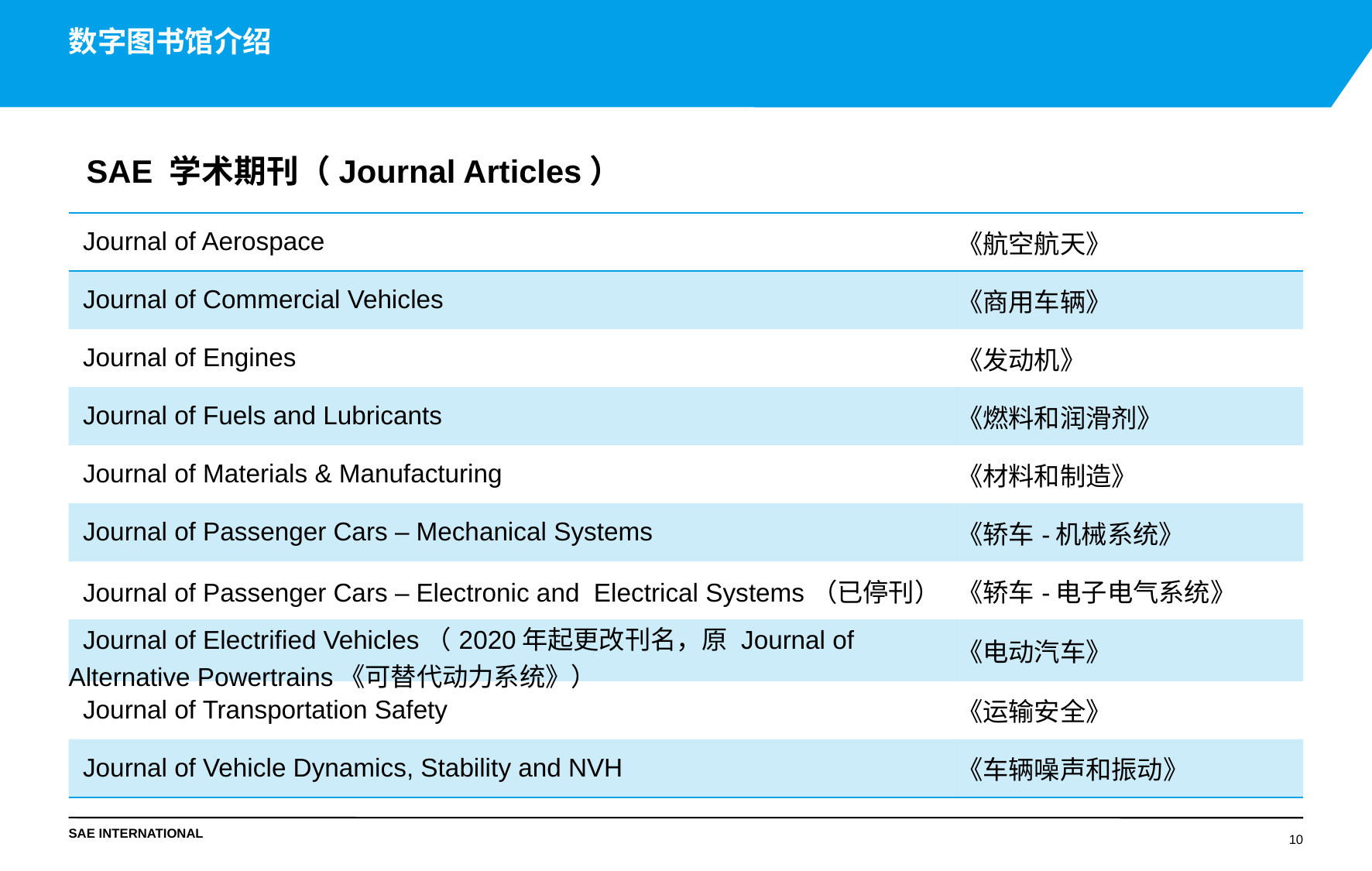

数字图书馆介绍
SAE 学术期刊（Journal Articles）
| Journal of Aerospace | 《航空航天》 |
| --- | --- |
| Journal of Commercial Vehicles | 《商用车辆》 |
| Journal of Engines | 《发动机》 |
| Journal of Fuels and Lubricants | 《燃料和润滑剂》 |
| Journal of Materials & Manufacturing | 《材料和制造》 |
| Journal of Passenger Cars – Mechanical Systems | 《轿车-机械系统》 |
| Journal of Passenger Cars – Electronic and Electrical Systems（已停刊） | 《轿车-电子电气系统》 |
| Journal of Electrified Vehicles（2020年起更改刊名，原 Journal of Alternative Powertrains《可替代动力系统》） | 《电动汽车》 |
| Journal of Transportation Safety | 《运输安全》 |
| Journal of Vehicle Dynamics, Stability and NVH | 《车辆噪声和振动》 |
10